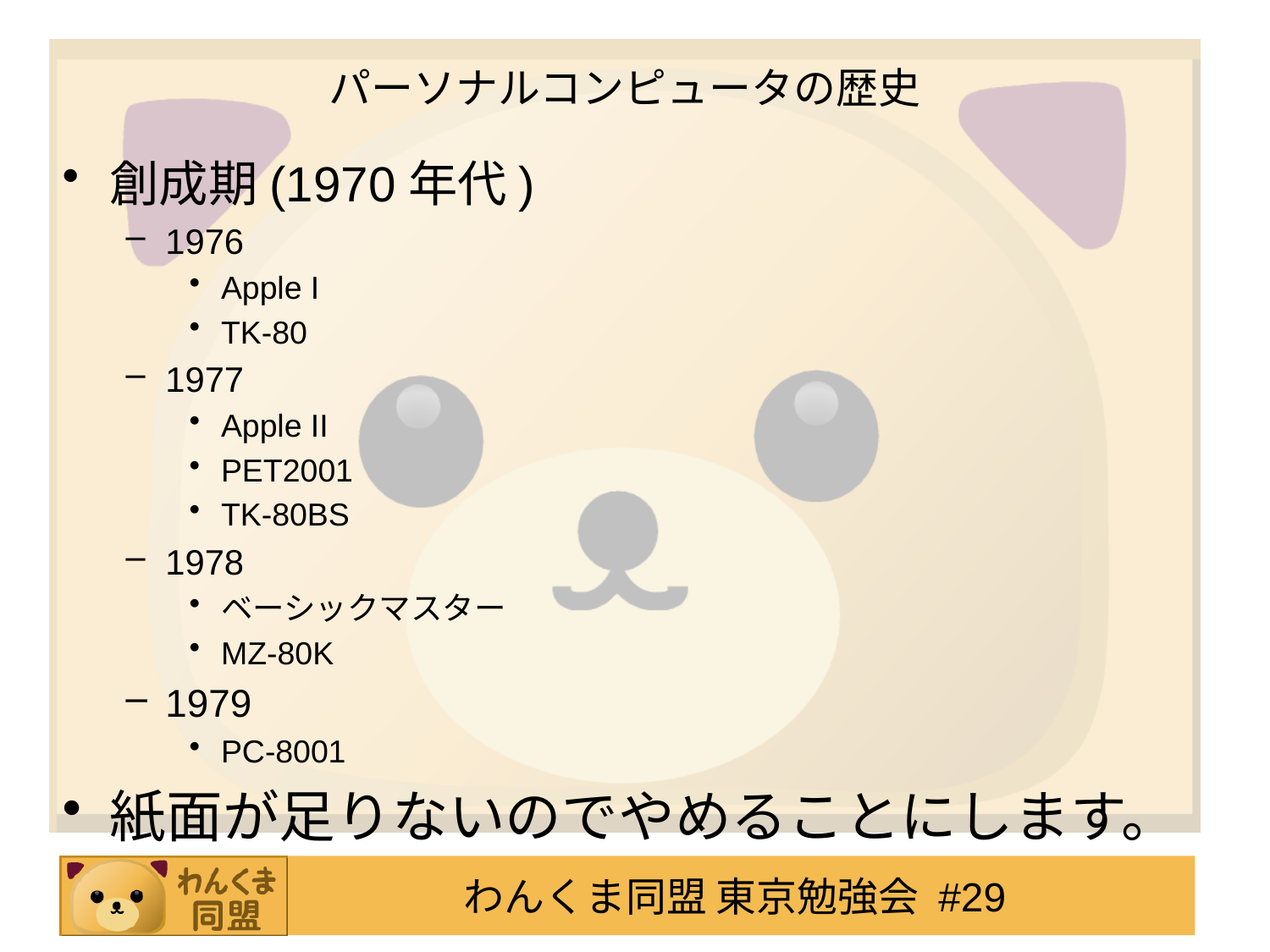

# パーソナルコンピュータの歴史
創成期(1970年代)
1976
Apple I
TK-80
1977
Apple II
PET2001
TK-80BS
1978
ベーシックマスター
MZ-80K
1979
PC-8001
紙面が足りないのでやめることにします。